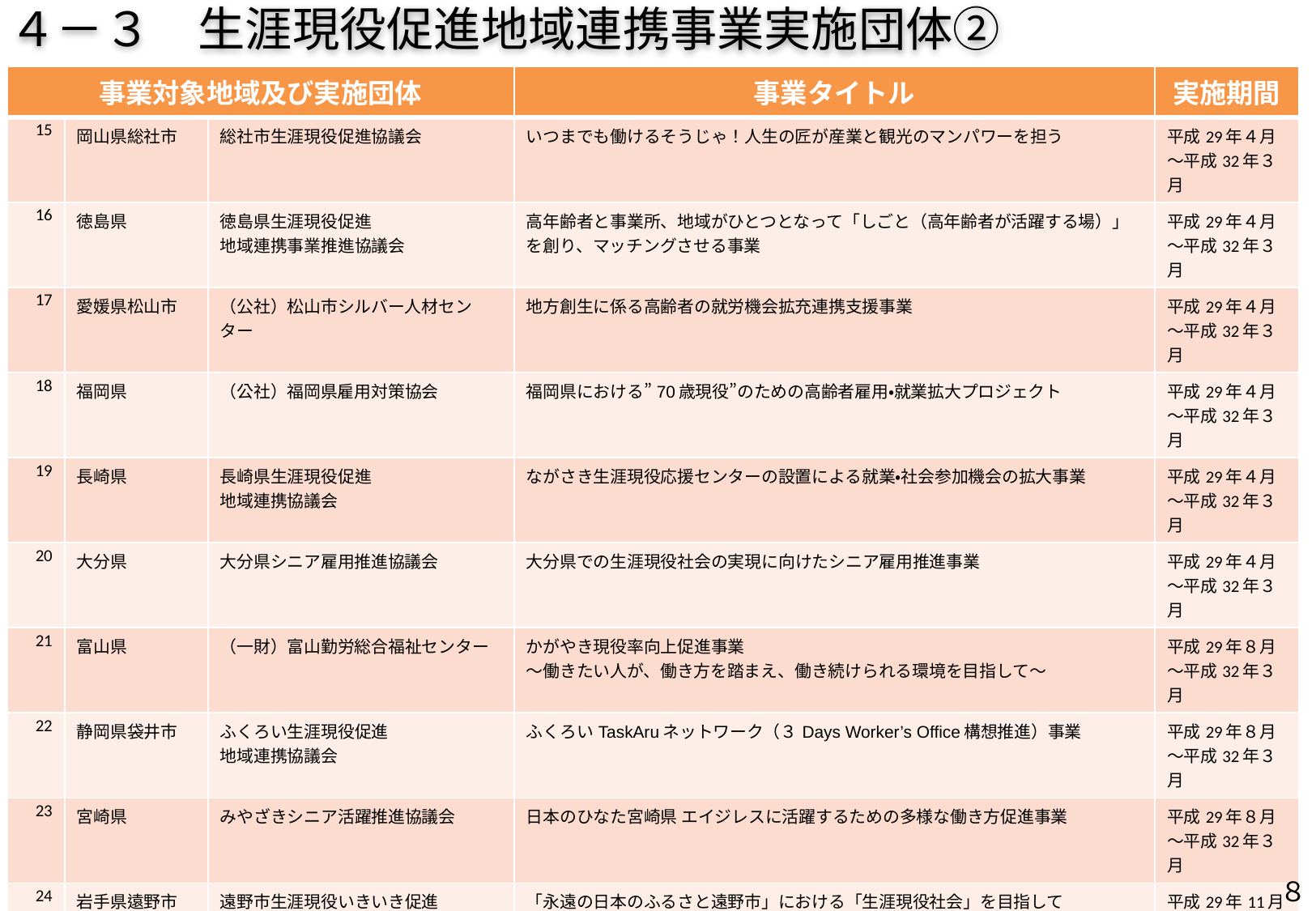

４－３　生涯現役促進地域連携事業実施団体②
| 事業対象地域及び実施団体 |  |  | 事業タイトル | 実施期間 |
| --- | --- | --- | --- | --- |
| 15 | 岡山県総社市 | 総社市生涯現役促進協議会 | いつまでも働けるそうじゃ！人生の匠が産業と観光のマンパワーを担う | 平成29年４月～平成32年３月 |
| 16 | 徳島県 | 徳島県生涯現役促進 地域連携事業推進協議会 | 高年齢者と事業所、地域がひとつとなって「しごと（高年齢者が活躍する場）」を創り、マッチングさせる事業 | 平成29年４月～平成32年３月 |
| 17 | 愛媛県松山市 | （公社）松山市シルバー人材センター | 地方創生に係る高齢者の就労機会拡充連携支援事業 | 平成29年４月～平成32年３月 |
| 18 | 福岡県 | （公社）福岡県雇用対策協会 | 福岡県における”70歳現役”のための高齢者雇用・就業拡大プロジェクト | 平成29年４月～平成32年３月 |
| 19 | 長崎県 | 長崎県生涯現役促進 地域連携協議会 | ながさき生涯現役応援センターの設置による就業・社会参加機会の拡大事業 | 平成29年４月～平成32年３月 |
| 20 | 大分県 | 大分県シニア雇用推進協議会 | 大分県での生涯現役社会の実現に向けたシニア雇用推進事業 | 平成29年４月～平成32年３月 |
| 21 | 富山県 | （一財）富山勤労総合福祉センター | かがやき現役率向上促進事業 ～働きたい人が、働き方を踏まえ、働き続けられる環境を目指して～ | 平成29年８月～平成32年３月 |
| 22 | 静岡県袋井市 | ふくろい生涯現役促進 地域連携協議会 | ふくろいTaskAruネットワーク（３Days Worker’s Office構想推進）事業 | 平成29年８月～平成32年３月 |
| 23 | 宮崎県 | みやざきシニア活躍推進協議会 | 日本のひなた宮崎県 エイジレスに活躍するための多様な働き方促進事業 | 平成29年８月～平成32年３月 |
| 24 | 岩手県遠野市 | 遠野市生涯現役いきいき促進 協議会 | 「永遠の日本のふるさと遠野市」における「生涯現役社会」を目指して | 平成29年11月～平成32年３月 |
| 25 | 宮城県 東松島市 | 東松島市生涯現役促進 地域連携事業推進協議会 | 遊休農地の活用等を通じた高年齢求職者の雇用機会の掘り起こし・マッチング事業 | 平成29年11月～平成32年３月 |
| 26 | 福井県若狭町 | 若狭町生涯現役促進 地域連携協議会 | 若狭の風土・伝統文化を活かした新たな高齢者の就労機会創出事業　～経験豊かな高齢者が地域振興の力となり担い手を育てる好循環モデルの構築～ | 平成29年11月～平成32年３月 |
| 27 | 山梨県 | やまなしシニア世代就労推進 協議会 | 健康長寿“やまなし”のシニアパワーを活かした就業の推進 | 平成29年11月～平成32年３月 |
| 28 | 奈良県三郷町 | 三郷町生涯現役促進協議会 | 生涯現役応援プロジェクト ～いきいきわくワーク～ | 平成29年11月～平成32年３月 |
| 29 | 岡山県津山市 | 津山市生涯現役促進協議会 | 高年齢者の経験・技術・伝統を未来へつなぐ雇用の創出 ～つやま・セカンドライフ充実プロジェクト～ | 平成29年11月～平成32年３月 |
８